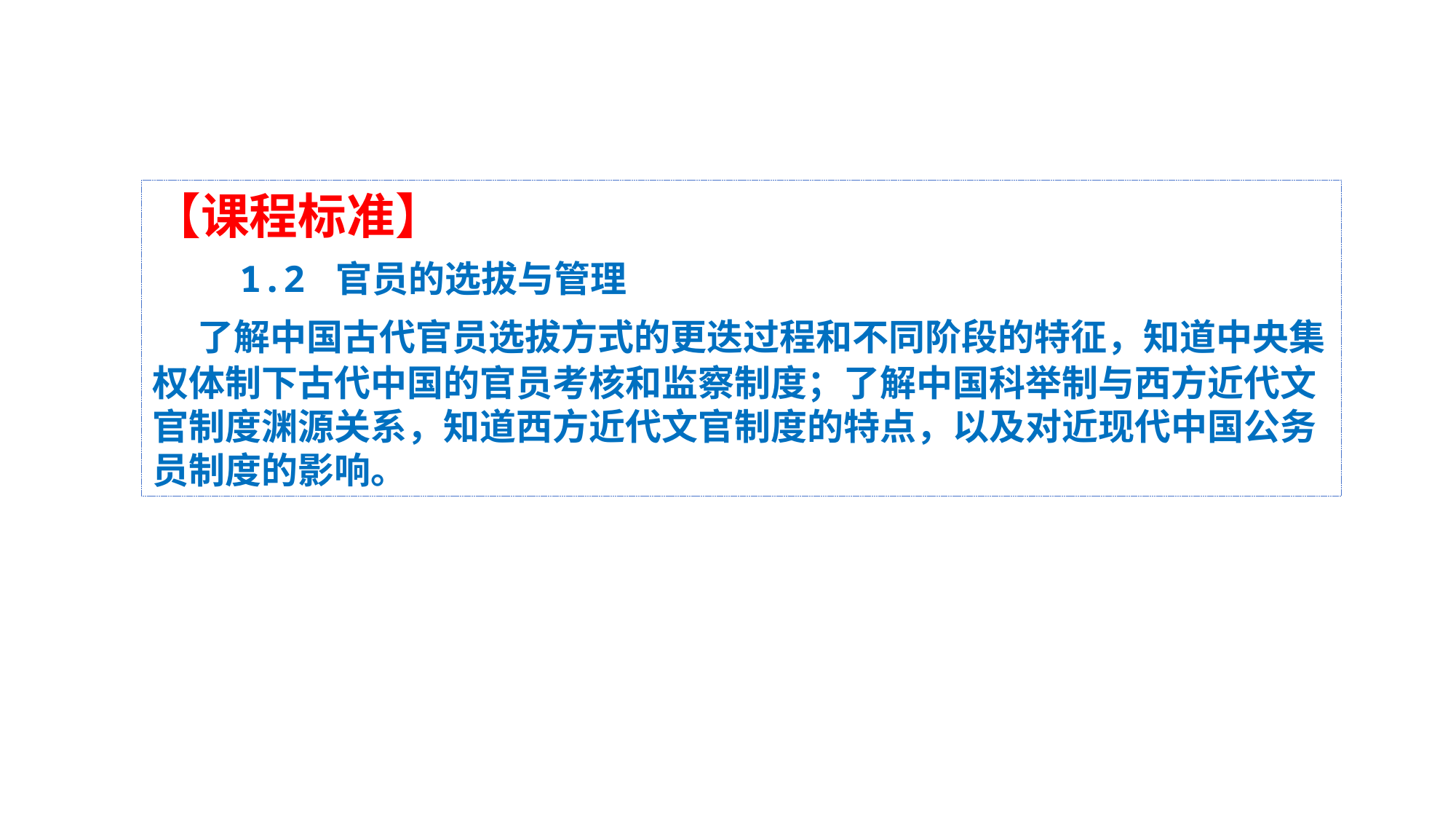

【课程标准】
   1.2 官员的选拔与管理
   了解中国古代官员选拔方式的更迭过程和不同阶段的特征，知道中央集权体制下古代中国的官员考核和监察制度；了解中国科举制与西方近代文官制度渊源关系，知道西方近代文官制度的特点，以及对近现代中国公务员制度的影响。